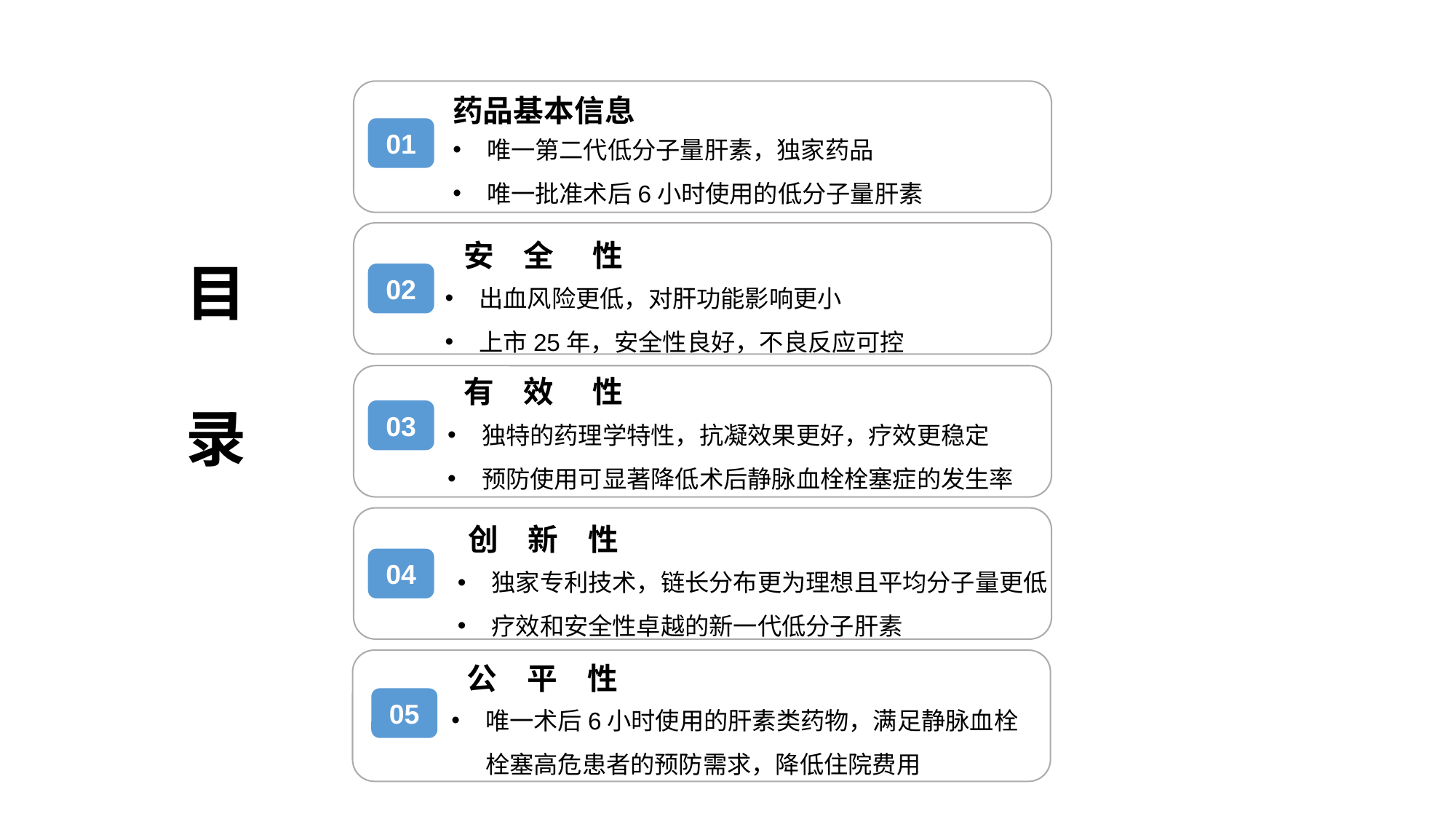

药品基本信息
唯一第二代低分子量肝素，独家药品
唯一批准术后6小时使用的低分子量肝素
01
安   全    性

目

录
02
出血风险更低，对肝功能影响更小
上市25年，安全性良好，不良反应可控

有   效    性

独特的药理学特性，抗凝效果更好，疗效更稳定
预防使用可显著降低术后静脉血栓栓塞症的发生率
03
创   新   性

独家专利技术，链长分布更为理想且平均分子量更低
疗效和安全性卓越的新一代低分子肝素

04
公   平   性

唯一术后6小时使用的肝素类药物，满足静脉血栓栓塞高危患者的预防需求，降低住院费用
05